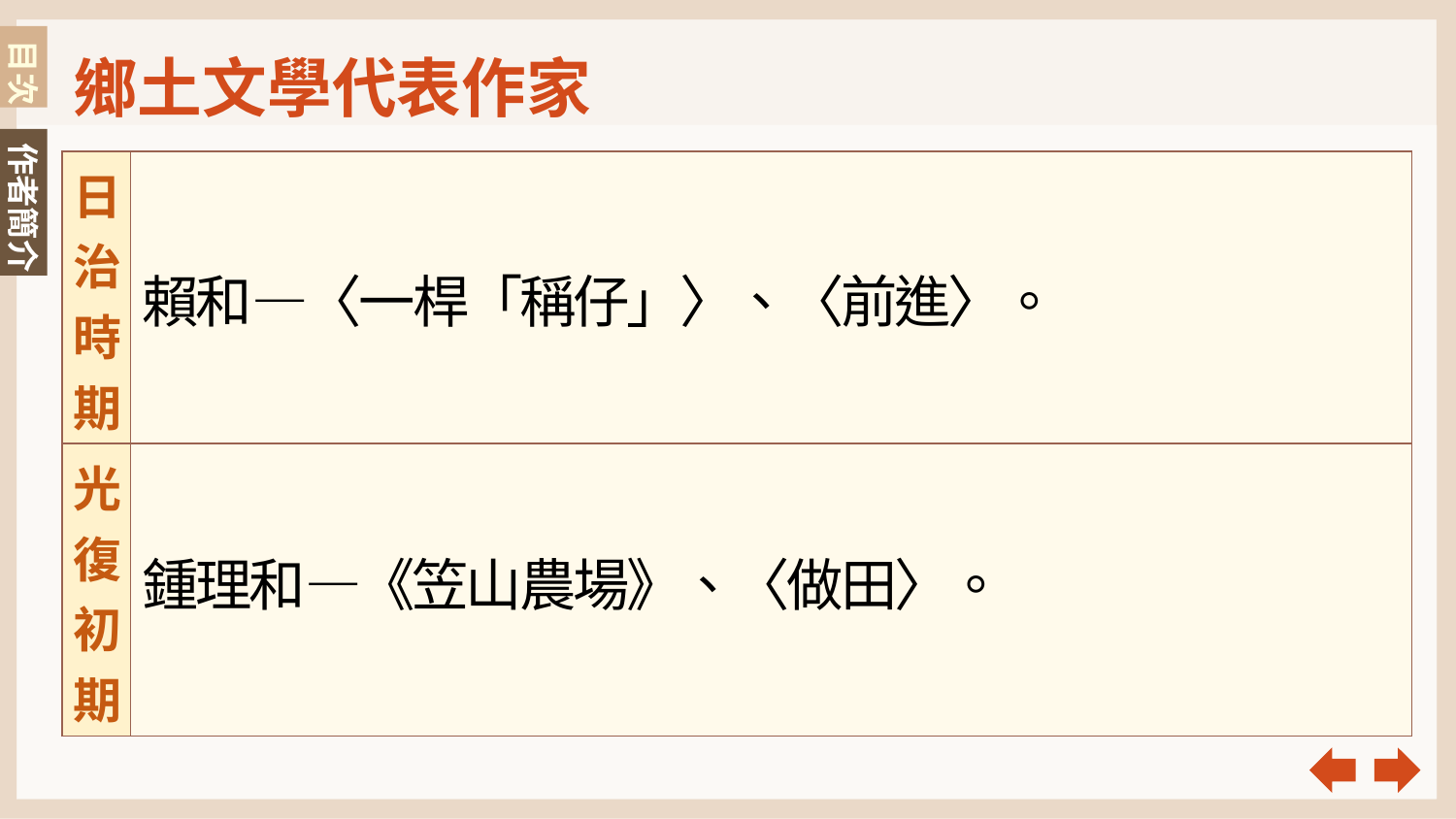

鄉土文學代表作家

目次
作者簡介
| 日治時期 | 賴和—〈一桿「稱仔」〉、〈前進〉。 |
| --- | --- |
| 光復初期 | 鍾理和—《笠山農場》、〈做田〉。 |